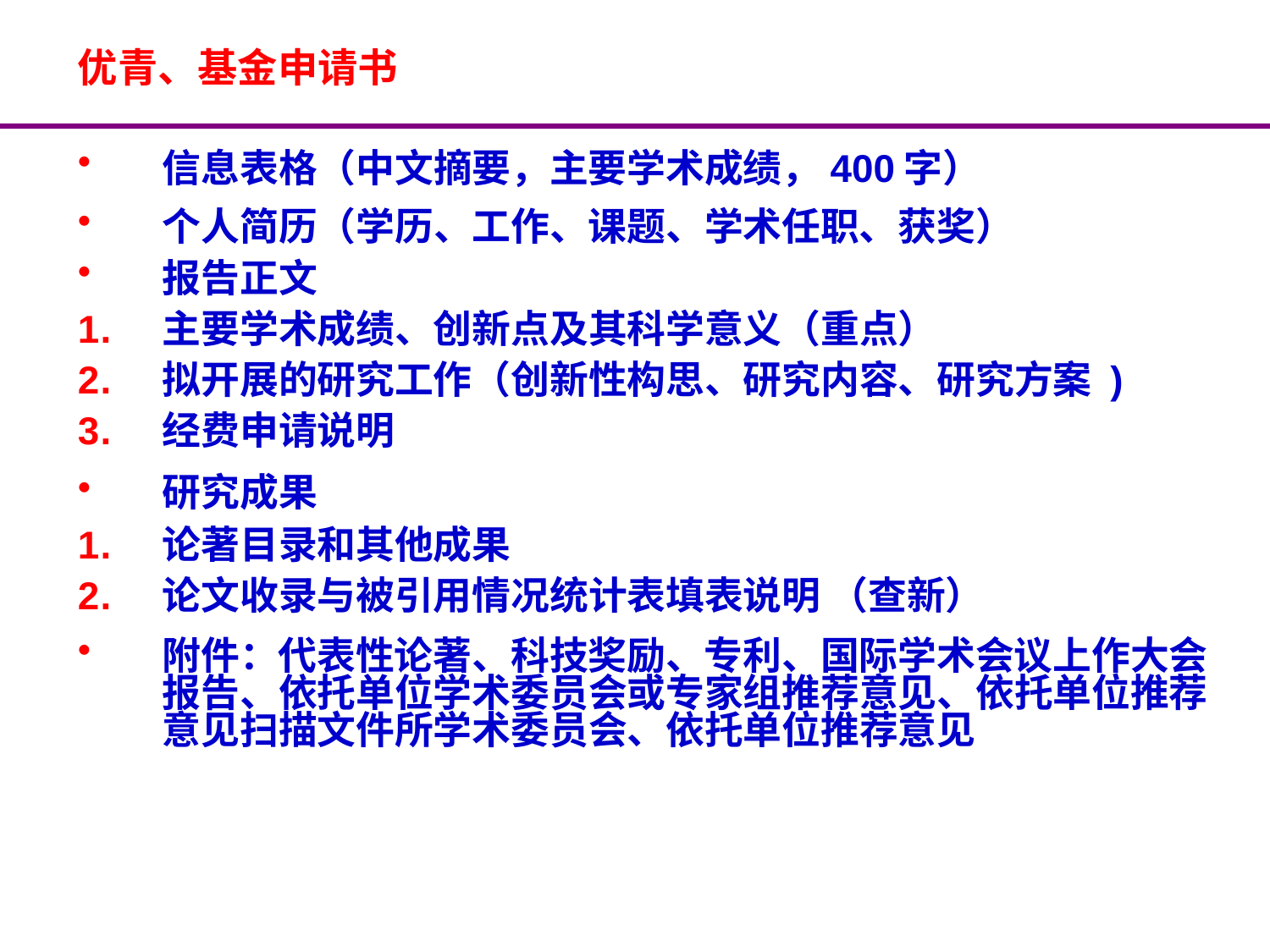

# 优青、基金申请书

信息表格（中文摘要，主要学术成绩，400字）
个人简历（学历、工作、课题、学术任职、获奖）
报告正文
主要学术成绩、创新点及其科学意义（重点）
拟开展的研究工作（创新性构思、研究内容、研究方案 )
经费申请说明
研究成果
论著目录和其他成果
论文收录与被引用情况统计表填表说明 （查新）
附件：代表性论著、科技奖励、专利、国际学术会议上作大会报告、依托单位学术委员会或专家组推荐意见、依托单位推荐意见扫描文件所学术委员会、依托单位推荐意见